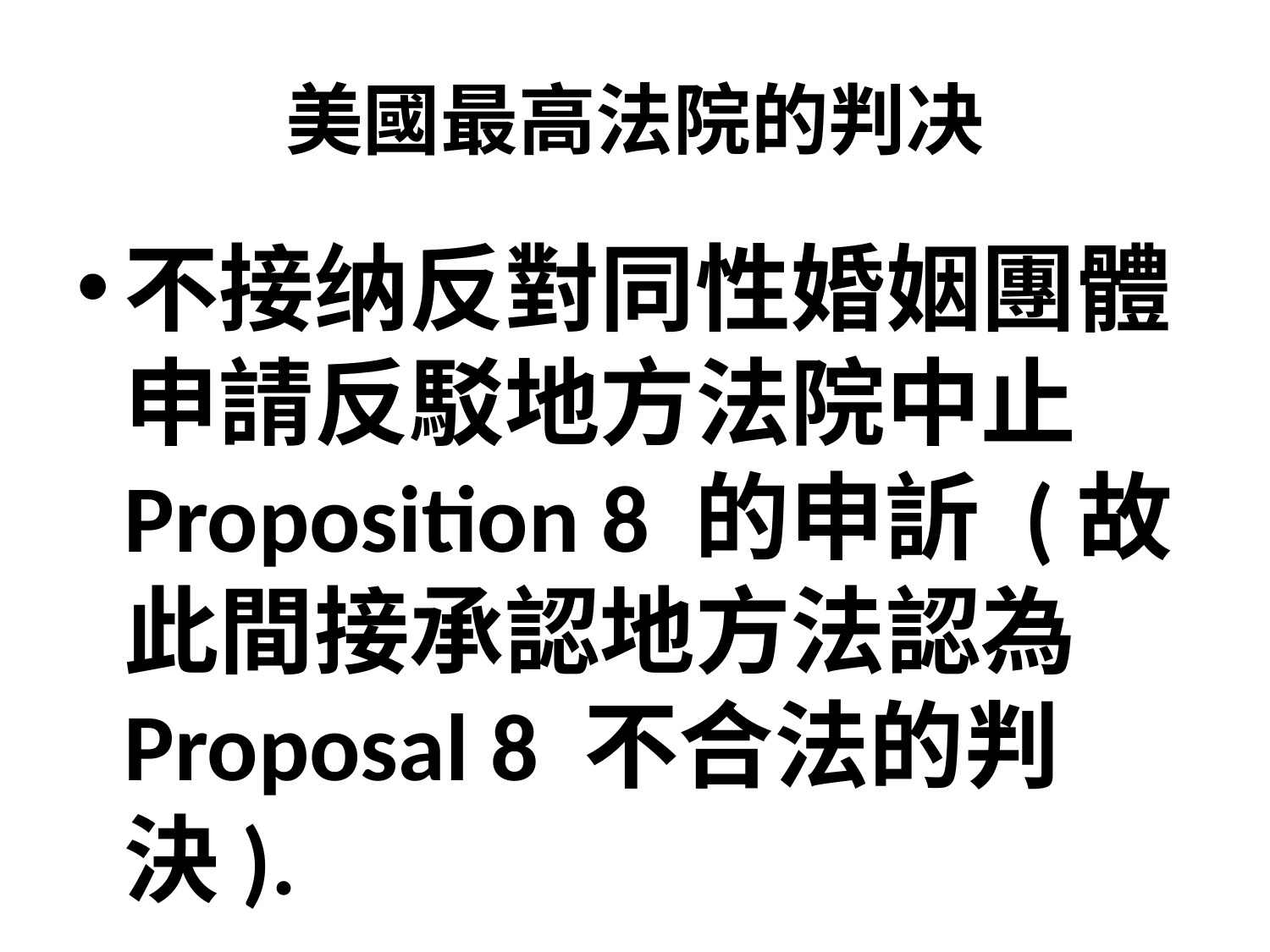

# 美國最高法院的判决
不接纳反對同性婚姻團體申請反駁地方法院中止Proposition 8 的申訢 (故此間接承認地方法認為Proposal 8 不合法的判決).